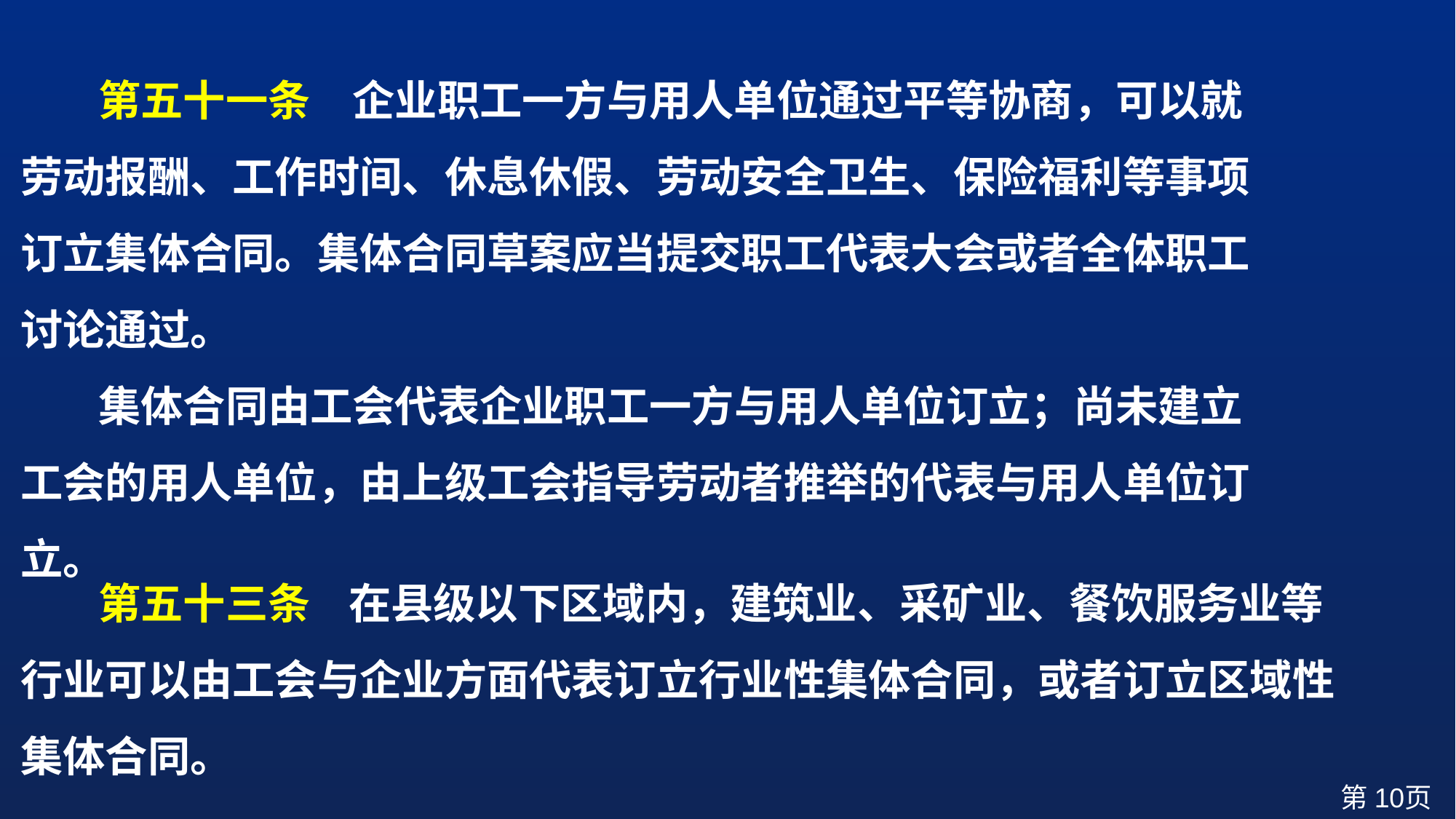

第五十一条　企业职工一方与用人单位通过平等协商，可以就劳动报酬、工作时间、休息休假、劳动安全卫生、保险福利等事项订立集体合同。集体合同草案应当提交职工代表大会或者全体职工讨论通过。
       集体合同由工会代表企业职工一方与用人单位订立；尚未建立工会的用人单位，由上级工会指导劳动者推举的代表与用人单位订立。
       第五十三条    在县级以下区域内，建筑业、采矿业、餐饮服务业等行业可以由工会与企业方面代表订立行业性集体合同，或者订立区域性集体合同。
第10页